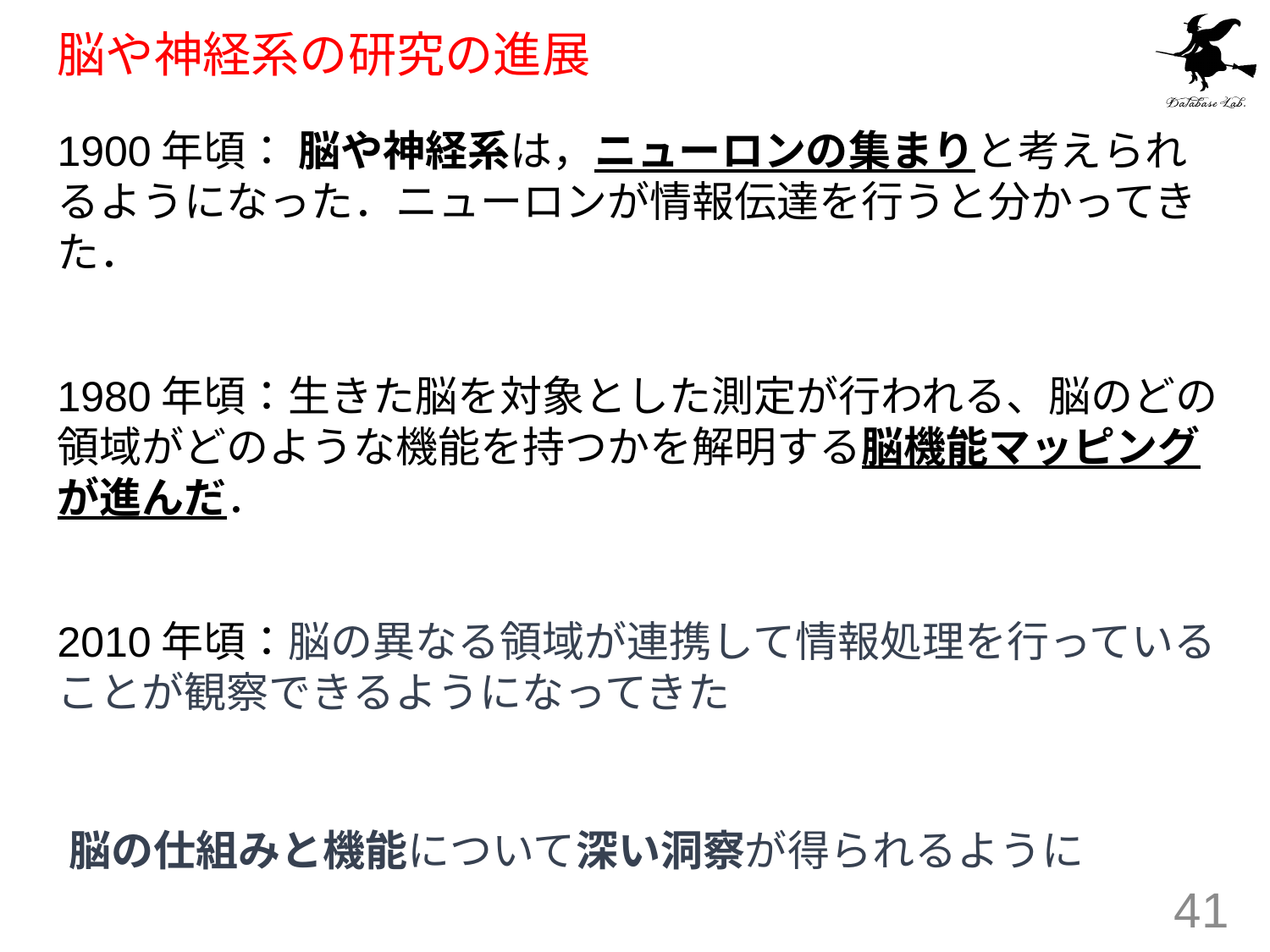

# 脳や神経系の研究の進展
1900年頃： 脳や神経系は，ニューロンの集まりと考えられるようになった．ニューロンが情報伝達を行うと分かってきた．

1980年頃：生きた脳を対象とした測定が行われる、脳のどの領域がどのような機能を持つかを解明する脳機能マッピングが進んだ．

2010年頃：脳の異なる領域が連携して情報処理を行っていることが観察できるようになってきた
脳の仕組みと機能について深い洞察が得られるように
41